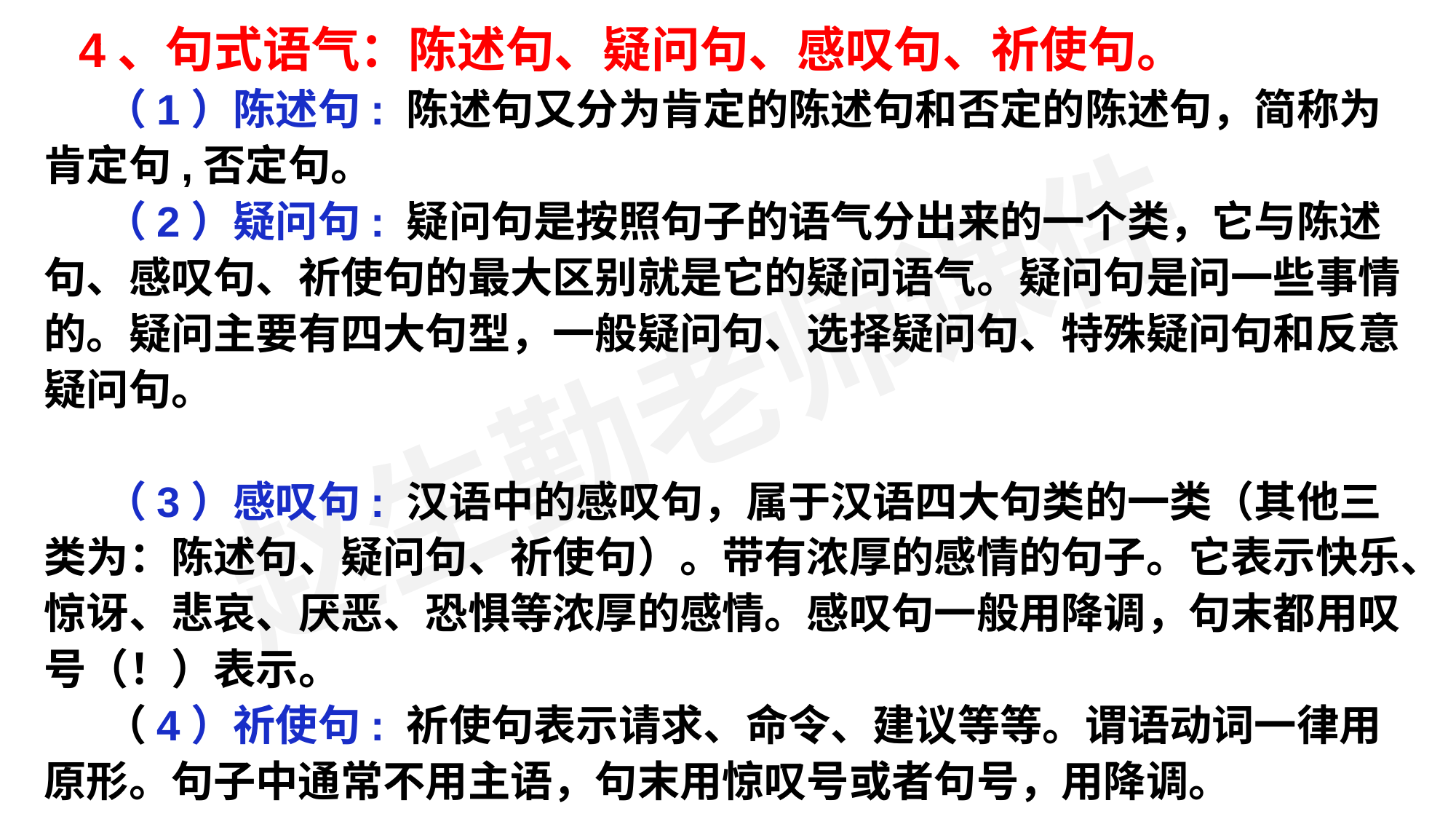

4、句式语气：陈述句、疑问句、感叹句、祈使句。
   （1）陈述句: 陈述句又分为肯定的陈述句和否定的陈述句，简称为肯定句,否定句。
   （2）疑问句: 疑问句是按照句子的语气分出来的一个类，它与陈述句、感叹句、祈使句的最大区别就是它的疑问语气。疑问句是问一些事情的。疑问主要有四大句型，一般疑问句、选择疑问句、特殊疑问句和反意疑问句。

   （3）感叹句: 汉语中的感叹句，属于汉语四大句类的一类（其他三类为：陈述句、疑问句、祈使句）。带有浓厚的感情的句子。它表示快乐、惊讶、悲哀、厌恶、恐惧等浓厚的感情。感叹句一般用降调，句末都用叹号（！）表示。
   （4）祈使句: 祈使句表示请求、命令、建议等等。谓语动词一律用原形。句子中通常不用主语，句末用惊叹号或者句号，用降调。